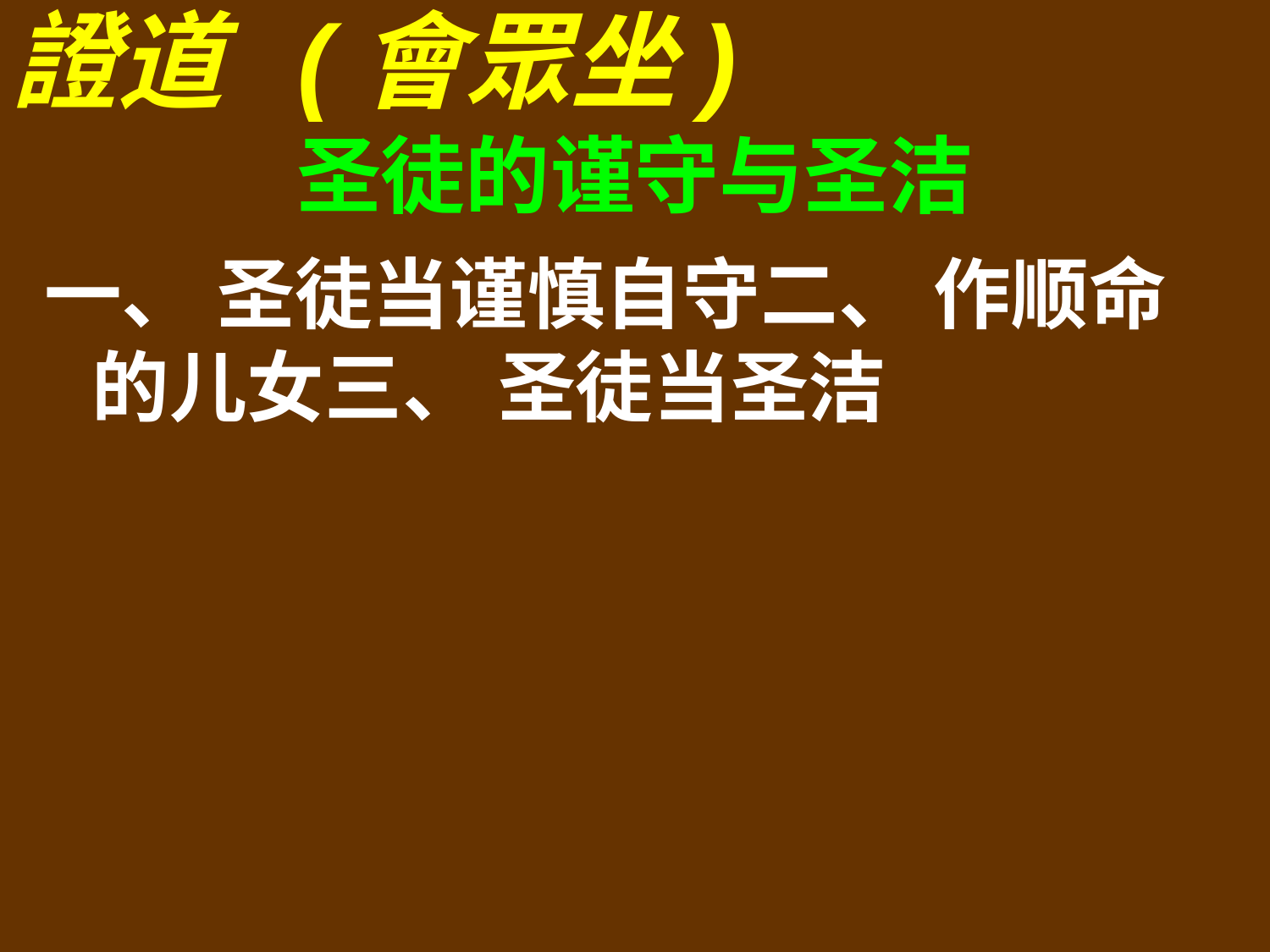

證道  (會眾坐)
圣徒的谨守与圣洁
一、 圣徒当谨慎自守二、 作顺命的儿女三、 圣徒当圣洁